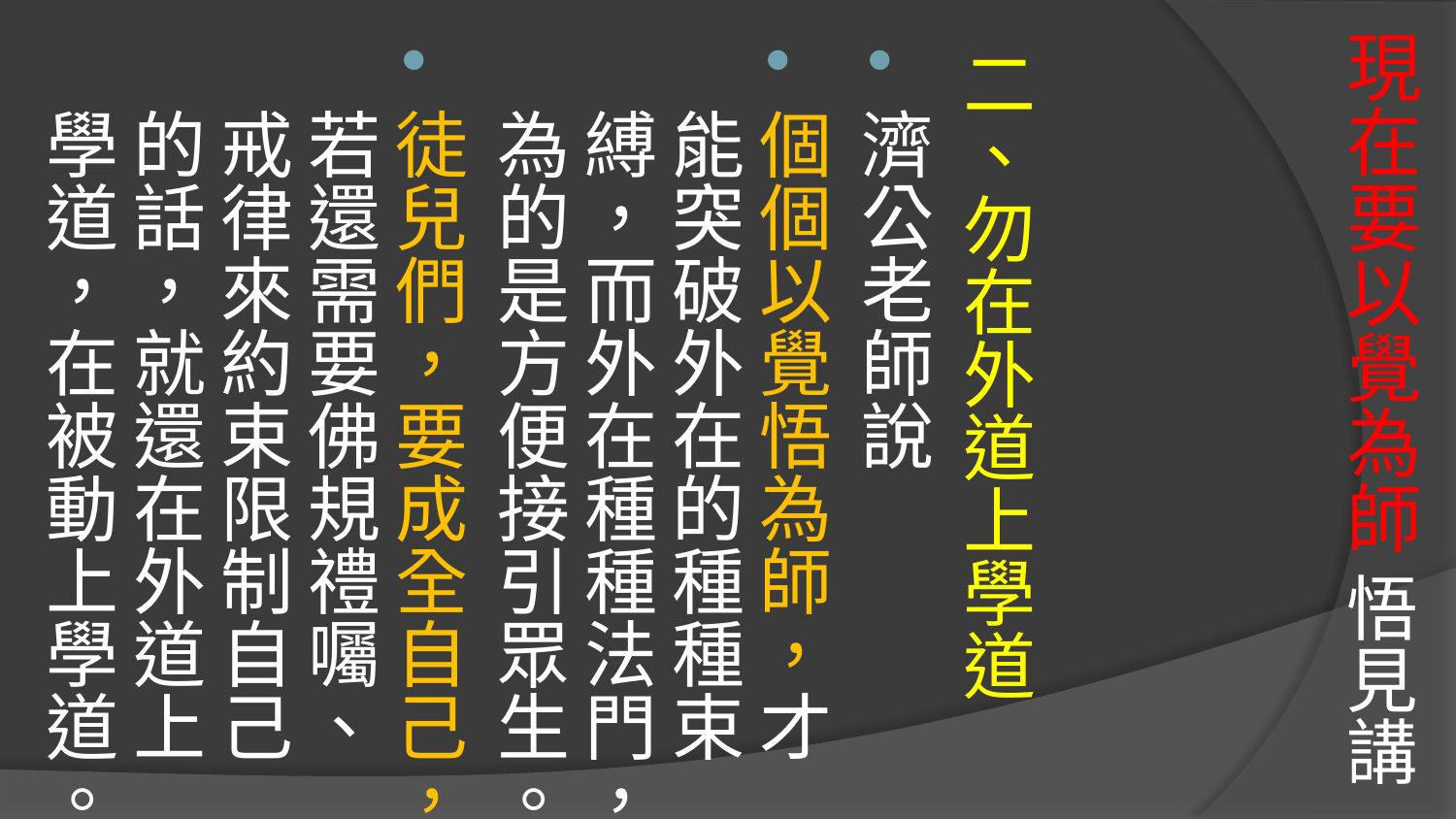

# 現在要以覺為師 悟見講
二、勿在外道上學道
濟公老師說
個個以覺悟為師，才能突破外在的種種束縛，而外在種種法門，為的是方便接引眾生。
徒兒們，要成全自己，若還需要佛規禮囑、戒律來約束限制自己的話，就還在外道上學道，在被動上學道。